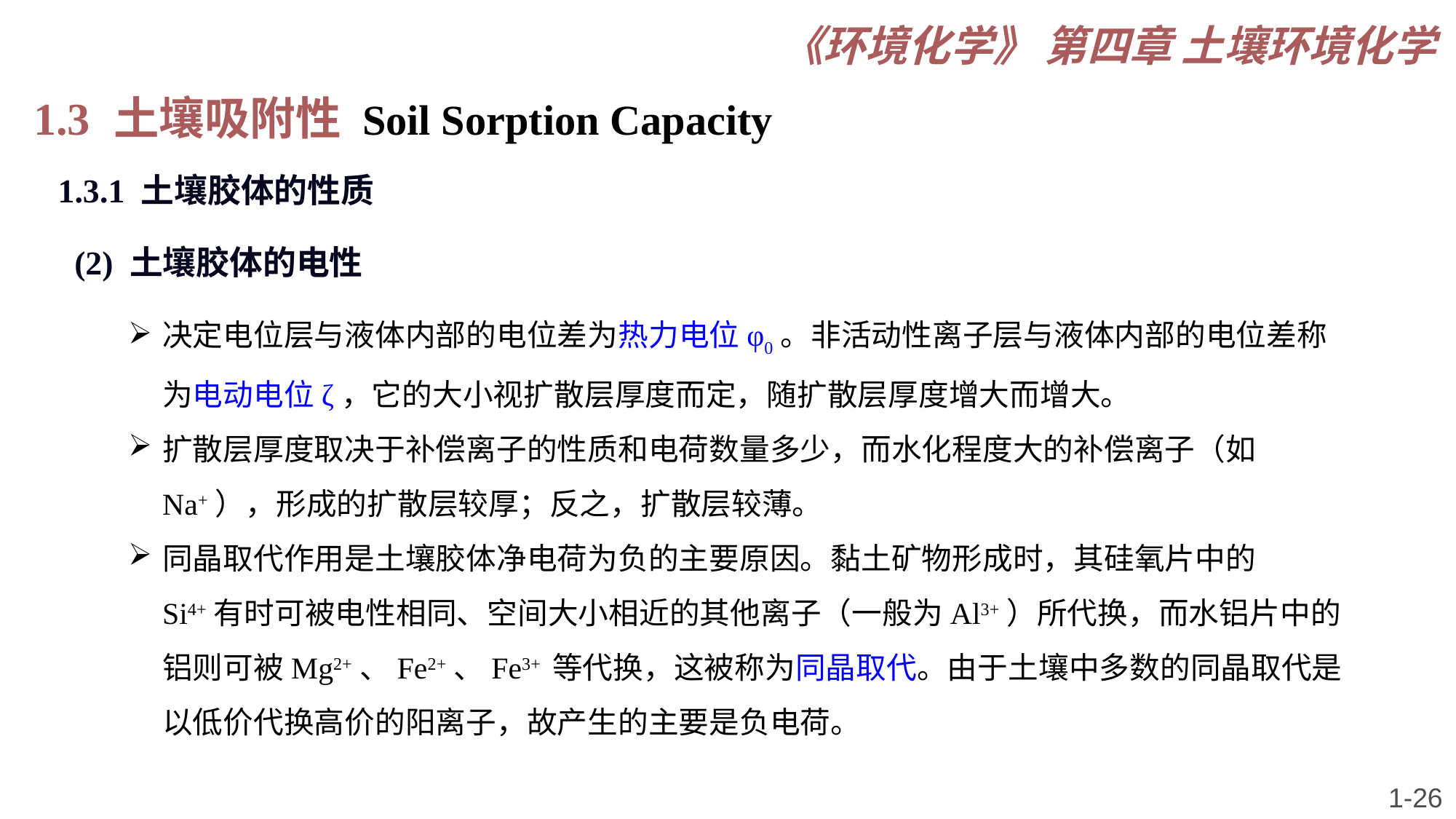

《环境化学》 第四章 土壤环境化学
1.3 土壤吸附性 Soil Sorption Capacity
1.3.1 土壤胶体的性质
(2) 土壤胶体的电性

决定电位层与液体内部的电位差为热力电位φ0。非活动性离子层与液体内部的电位差称为电动电位ζ，它的大小视扩散层厚度而定，随扩散层厚度增大而增大。
扩散层厚度取决于补偿离子的性质和电荷数量多少，而水化程度大的补偿离子（如Na+），形成的扩散层较厚；反之，扩散层较薄。
同晶取代作用是土壤胶体净电荷为负的主要原因。黏土矿物形成时，其硅氧片中的Si4+有时可被电性相同、空间大小相近的其他离子（一般为Al3+）所代换，而水铝片中的铝则可被Mg2+、Fe2+、Fe3+ 等代换，这被称为同晶取代。由于土壤中多数的同晶取代是以低价代换高价的阳离子，故产生的主要是负电荷。

1-26